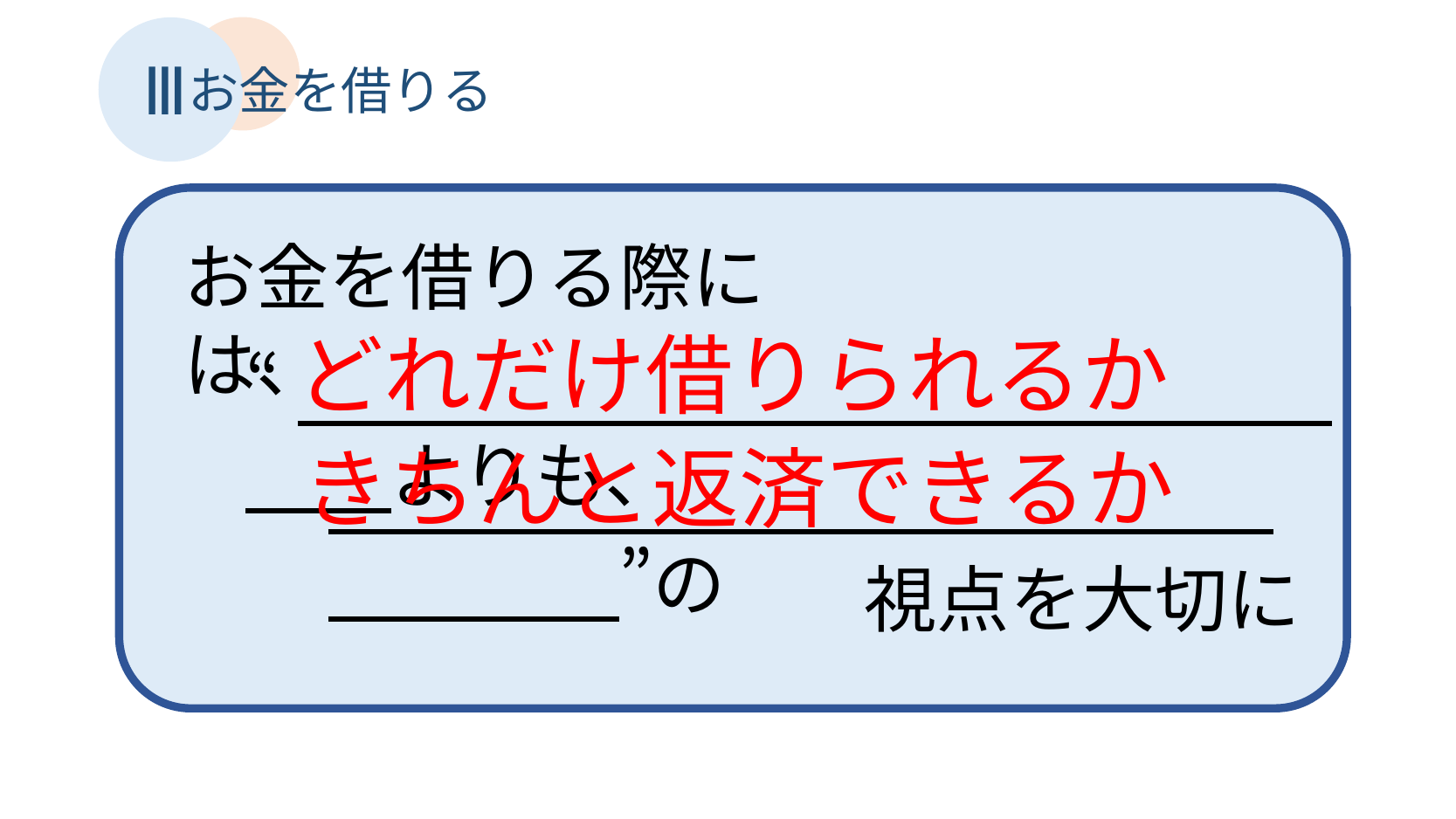

Ⅲ
お金を借りる

お金を借りる際には、
どれだけ借りられるか
“　　　　 　　　　　　　　　　　　よりも、
　　　　　　　　　　　　　　　　　”の
視点を大切に
きちんと返済できるか